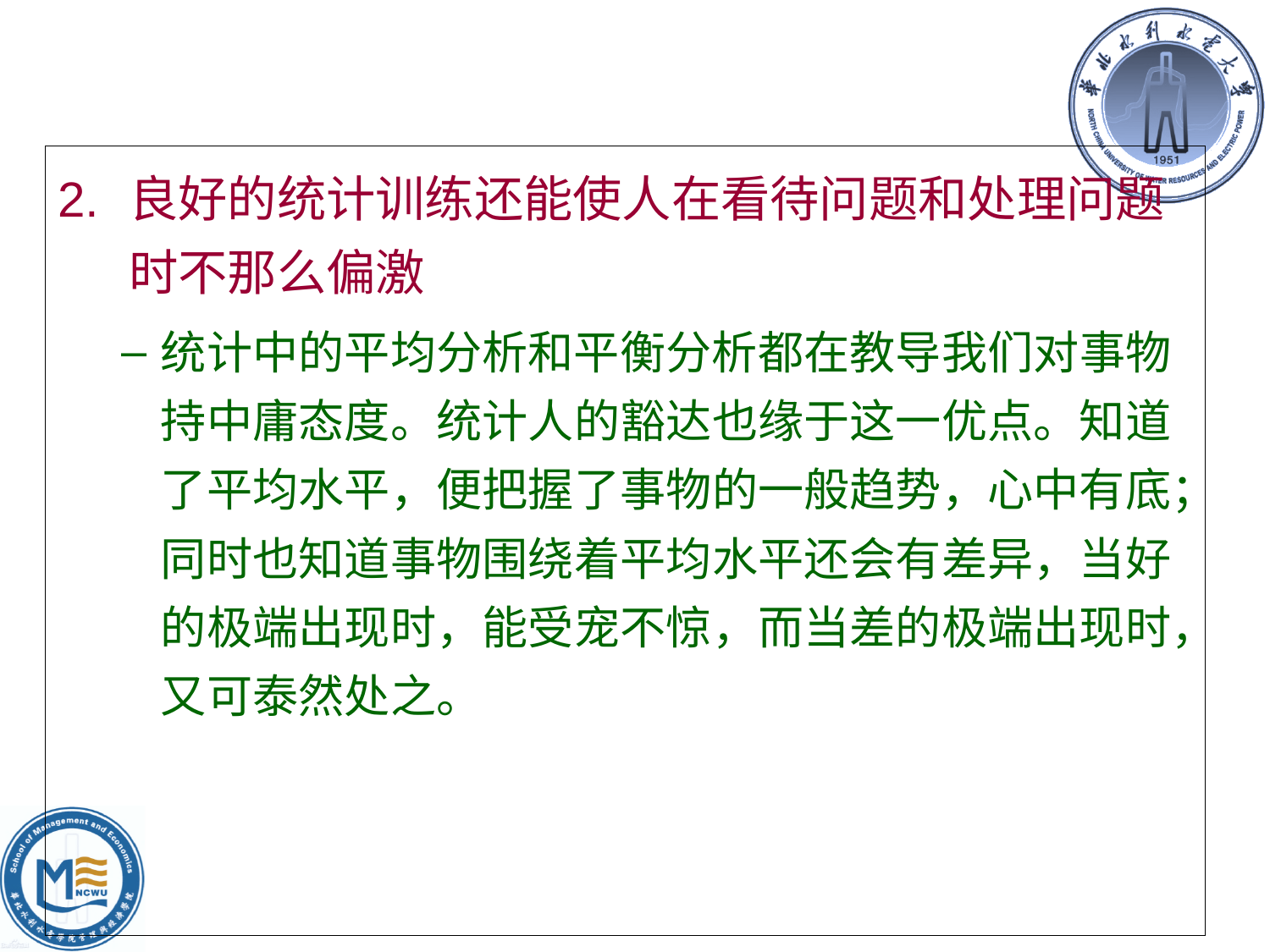

良好的统计训练还能使人在看待问题和处理问题时不那么偏激
统计中的平均分析和平衡分析都在教导我们对事物持中庸态度。统计人的豁达也缘于这一优点。知道了平均水平，便把握了事物的一般趋势，心中有底；同时也知道事物围绕着平均水平还会有差异，当好的极端出现时，能受宠不惊，而当差的极端出现时，又可泰然处之。